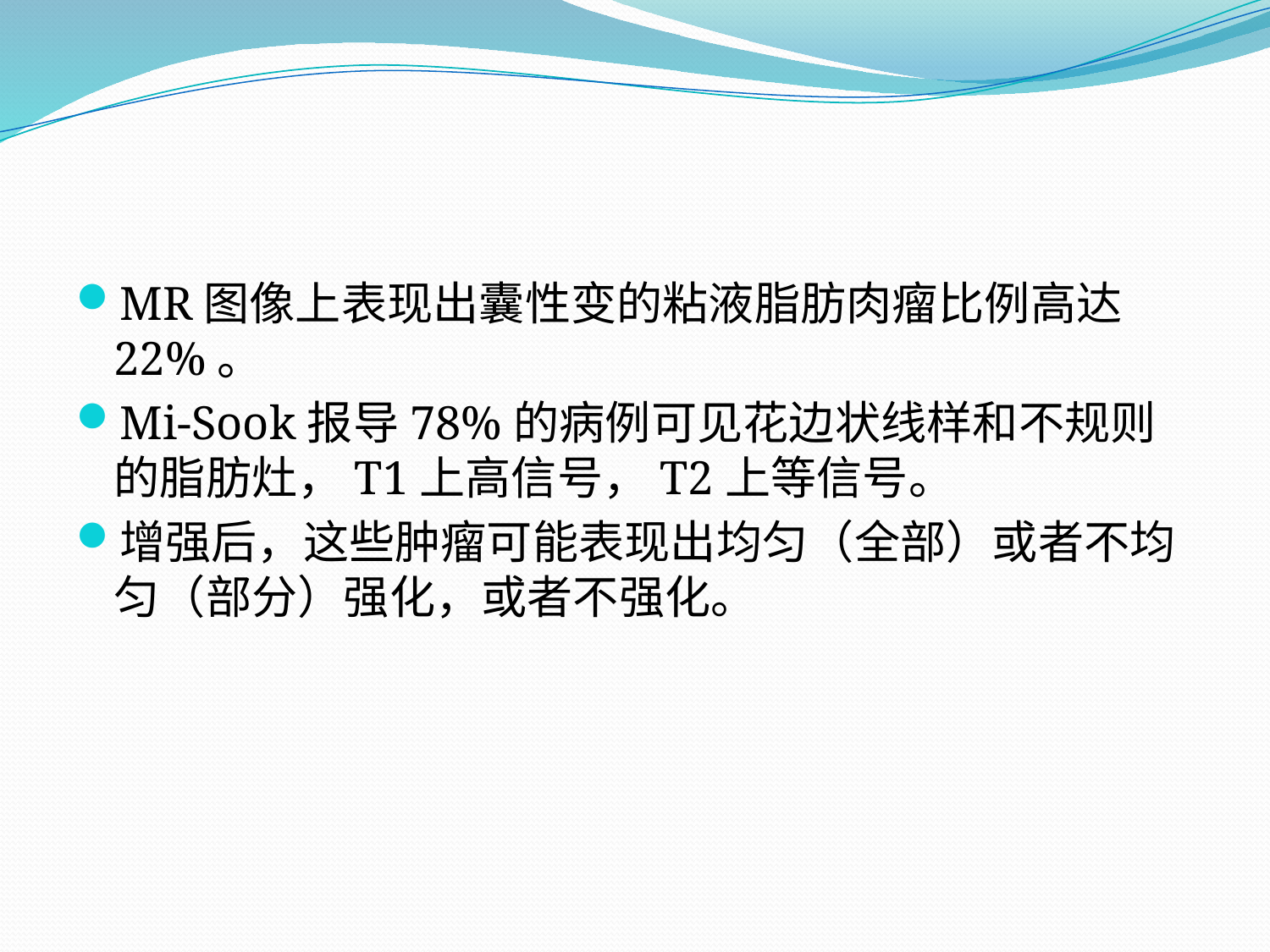

MR图像上表现出囊性变的粘液脂肪肉瘤比例高达22%。
Mi-Sook报导78%的病例可见花边状线样和不规则的脂肪灶，T1上高信号，T2上等信号。
增强后，这些肿瘤可能表现出均匀（全部）或者不均匀（部分）强化，或者不强化。